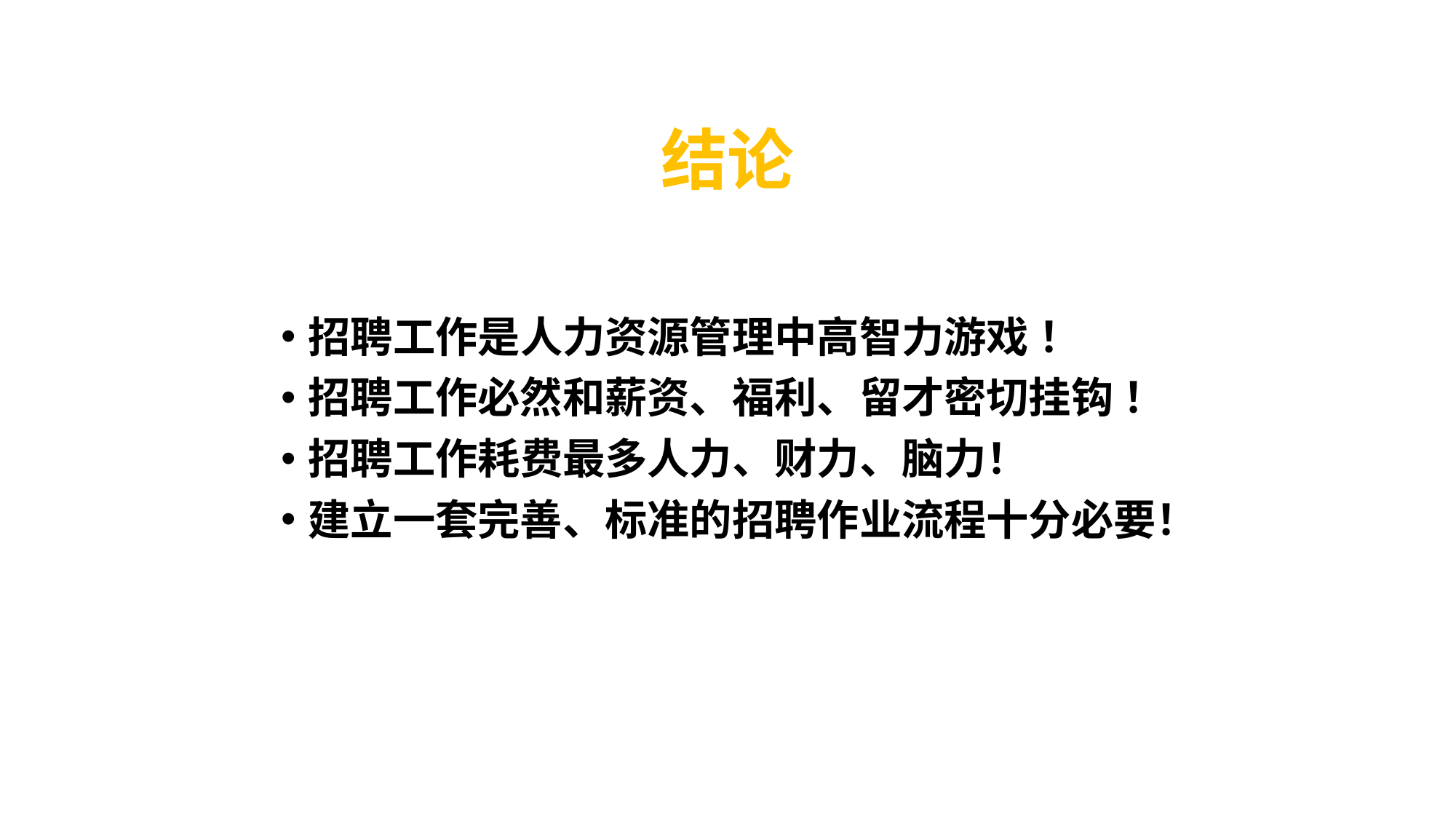

# 结论
招聘工作是人力资源管理中高智力游戏 ！
招聘工作必然和薪资、福利、留才密切挂钩 ！
招聘工作耗费最多人力、财力、脑力！
建立一套完善、标准的招聘作业流程十分必要！